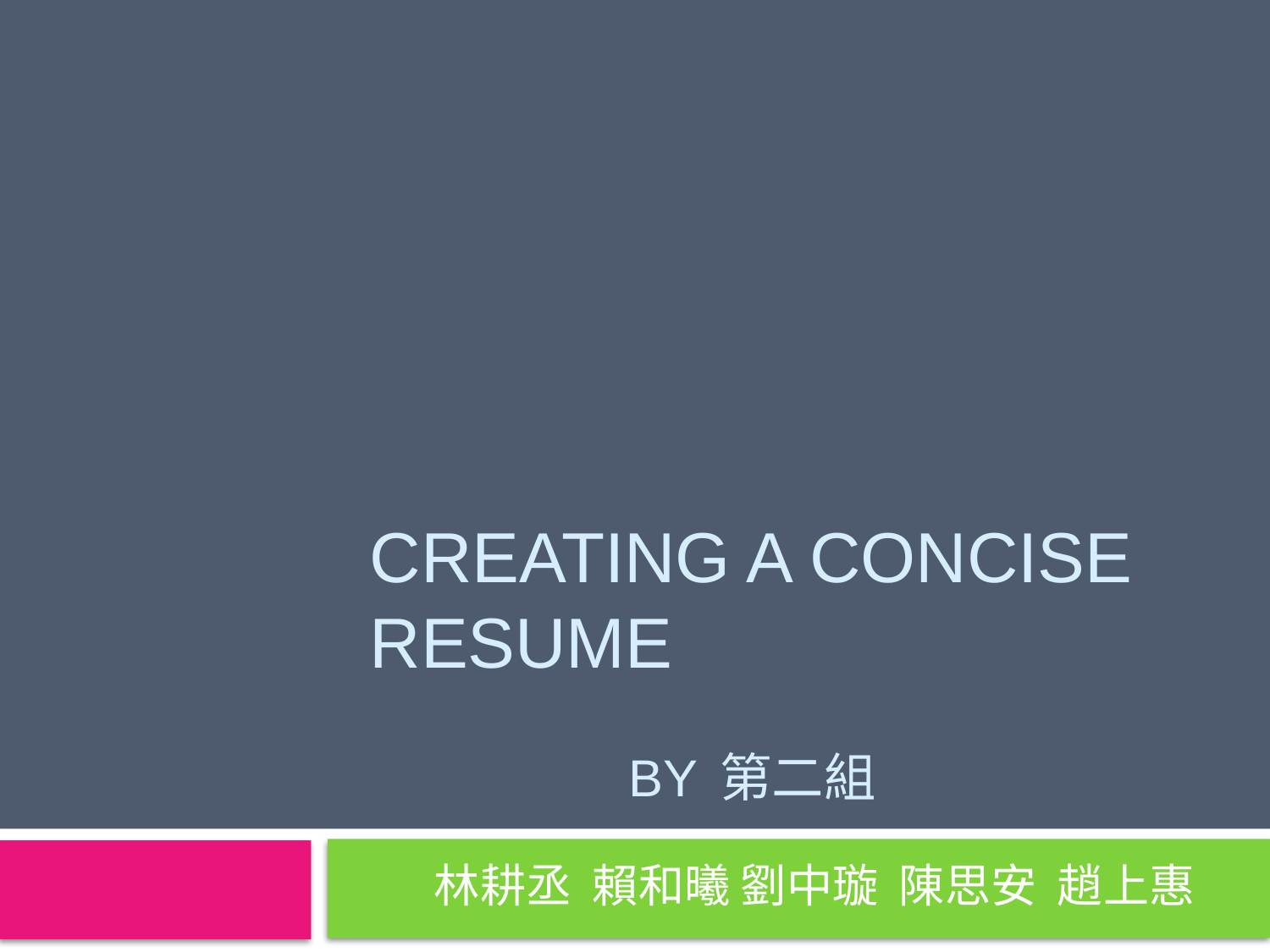

# Creating a Concise Resume by 第二組
         林耕丞  賴和曦 劉中璇  陳思安  趙上惠